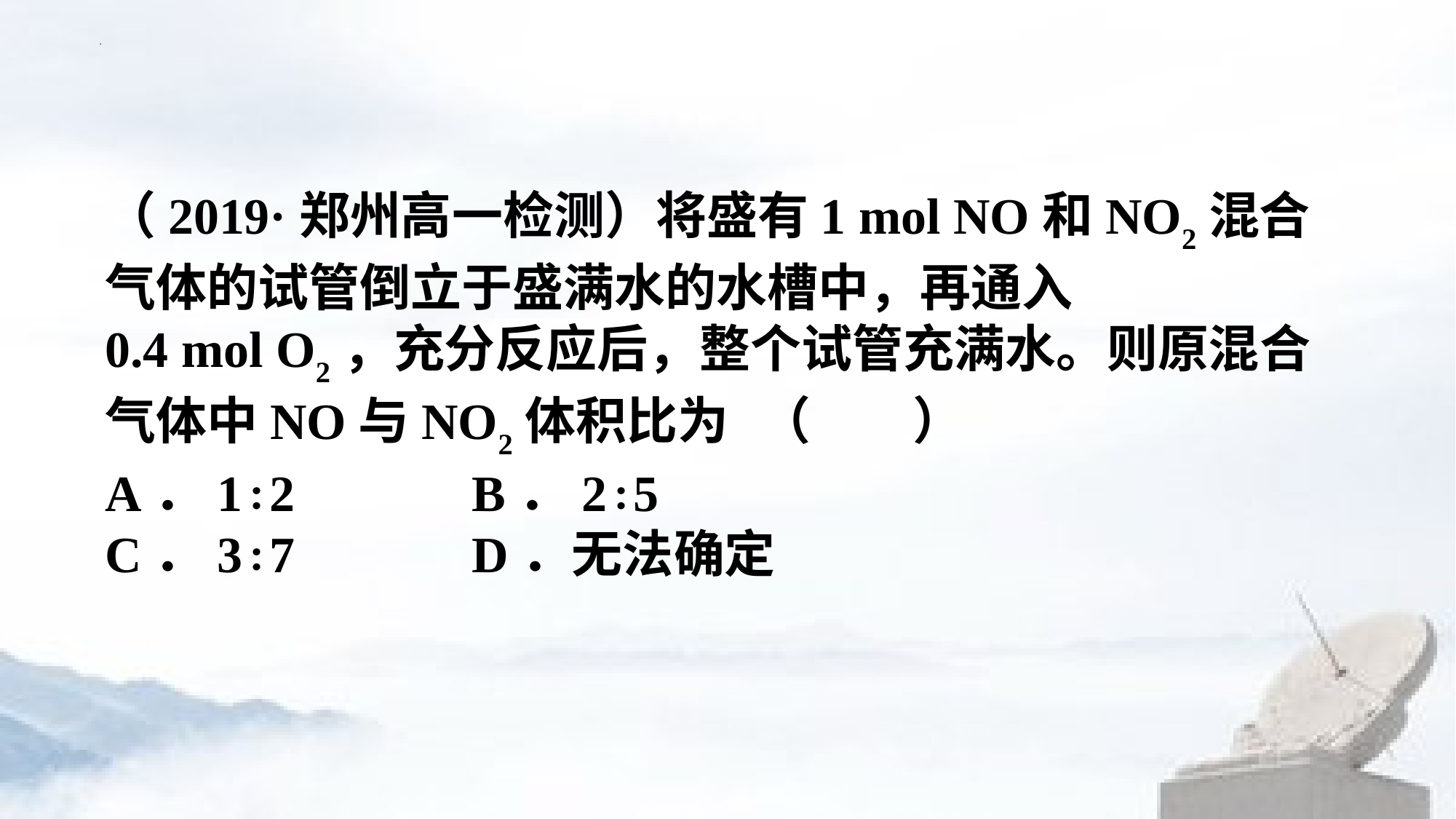

（2019·郑州高一检测）将盛有1 mol NO和NO2混合气体的试管倒立于盛满水的水槽中，再通入
0.4 mol O2，充分反应后，整个试管充满水。则原混合气体中NO与NO2体积比为	（　　）
A．1∶2　　　B．2∶5
C．3∶7　　　D．无法确定